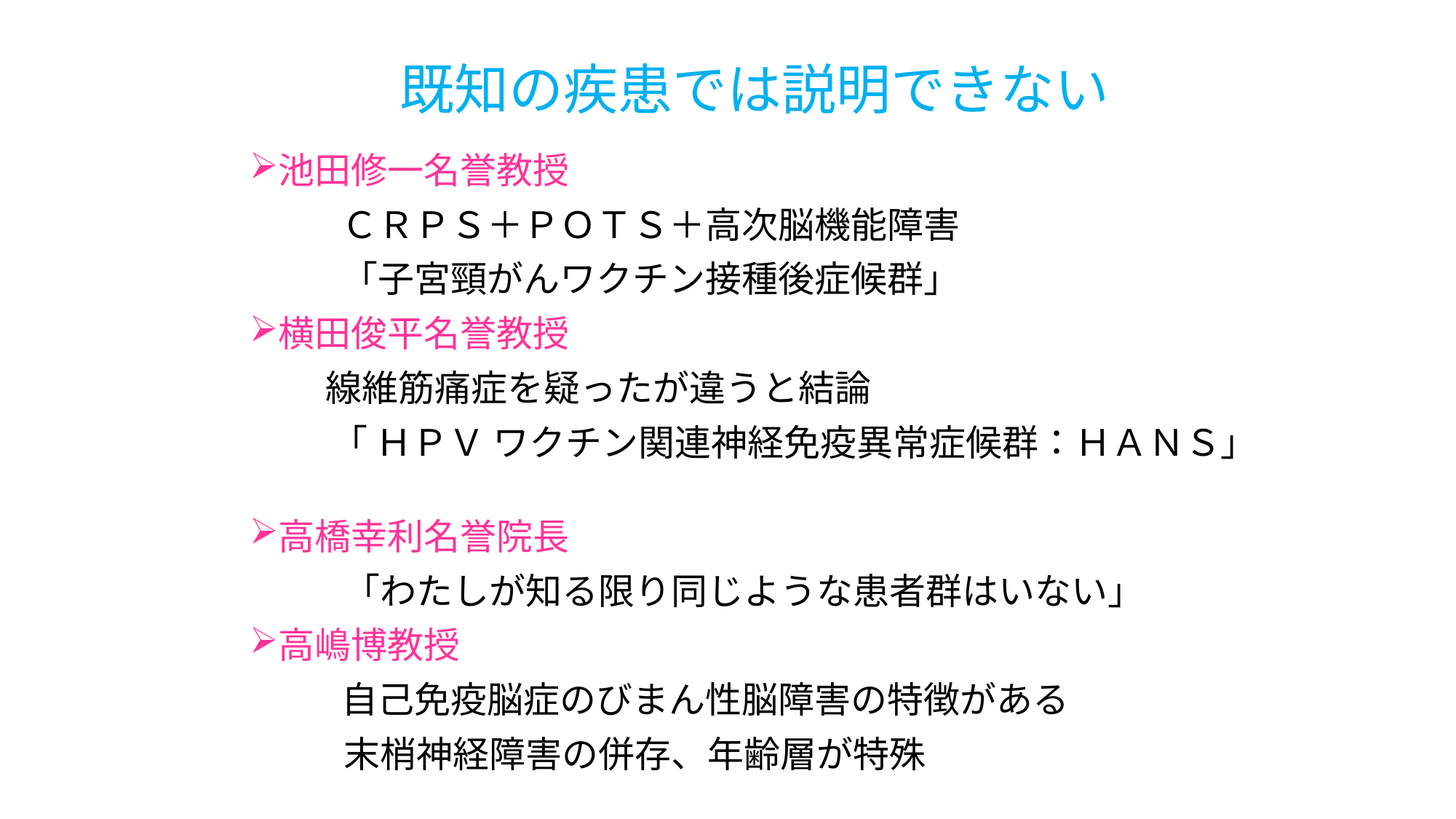

# 既知の疾患では説明できない
池田修一名誉教授
　　 ＣＲＰＳ＋ＰＯＴＳ＋高次脳機能障害
　　 「子宮頸がんワクチン接種後症候群」
横田俊平名誉教授
   線維筋痛症を疑ったが違うと結論
 「 ＨＰＶ ワクチン関連神経免疫異常症候群：ＨＡＮＳ」
高橋幸利名誉院長
　　「わたしが知る限り同じような患者群はいない」
高嶋博教授
　　 自己免疫脳症のびまん性脳障害の特徴がある
　　末梢神経障害の併存、年齢層が特殊